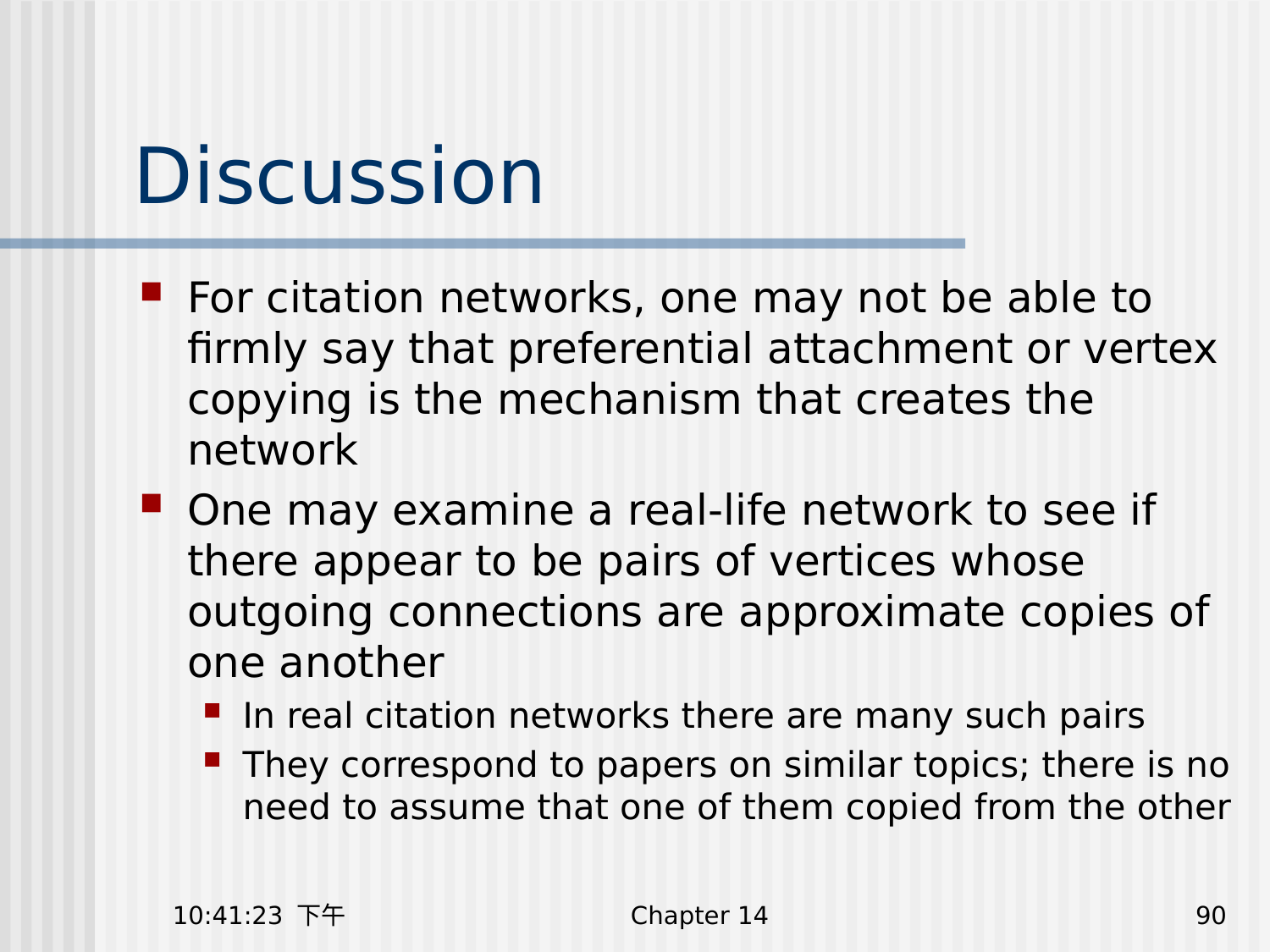

# Discussion
For citation networks, one may not be able to firmly say that preferential attachment or vertex copying is the mechanism that creates the network
One may examine a real-life network to see if there appear to be pairs of vertices whose outgoing connections are approximate copies of one another
In real citation networks there are many such pairs
They correspond to papers on similar topics; there is no need to assume that one of them copied from the other
10:41:23 下午
Chapter 14
90